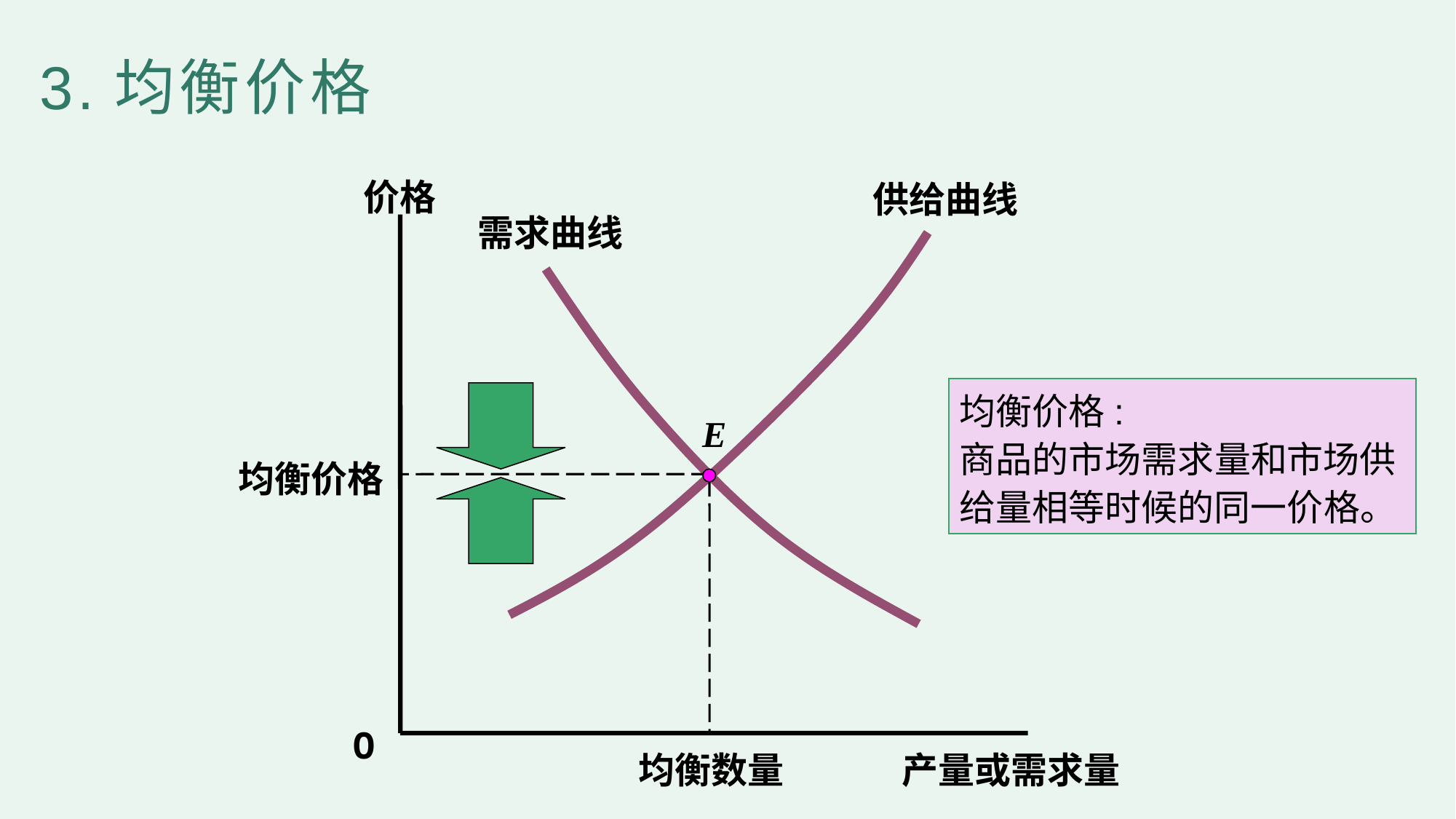

3.均衡价格
价格
供给曲线
需求曲线

均衡价格:
商品的市场需求量和市场供给量相等时候的同一价格。

E
均衡价格

O

均衡数量
产量或需求量
40